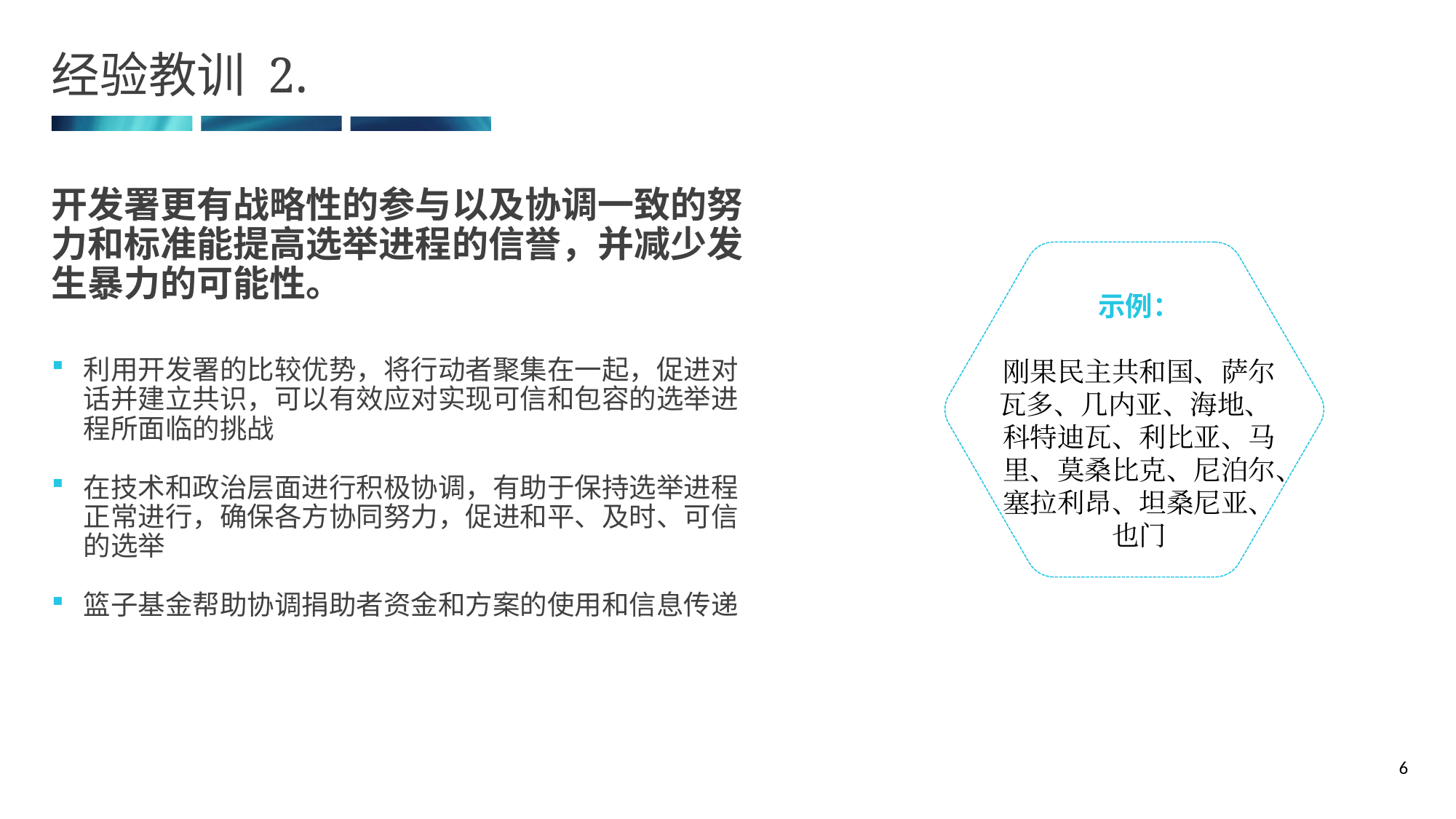

# 经验教训 2.
开发署更有战略性的参与以及协调一致的努力和标准能提高选举进程的信誉，并减少发生暴力的可能性。

示例：

刚果民主共和国、萨尔瓦多、几内亚、海地、
科特迪瓦、利比亚、马里、莫桑比克、尼泊尔、塞拉利昂、坦桑尼亚、也门

利用开发署的比较优势，将行动者聚集在一起，促进对话并建立共识，可以有效应对实现可信和包容的选举进程所面临的挑战

在技术和政治层面进行积极协调，有助于保持选举进程正常进行，确保各方协同努力，促进和平、及时、可信的选举

篮子基金帮助协调捐助者资金和方案的使用和信息传递